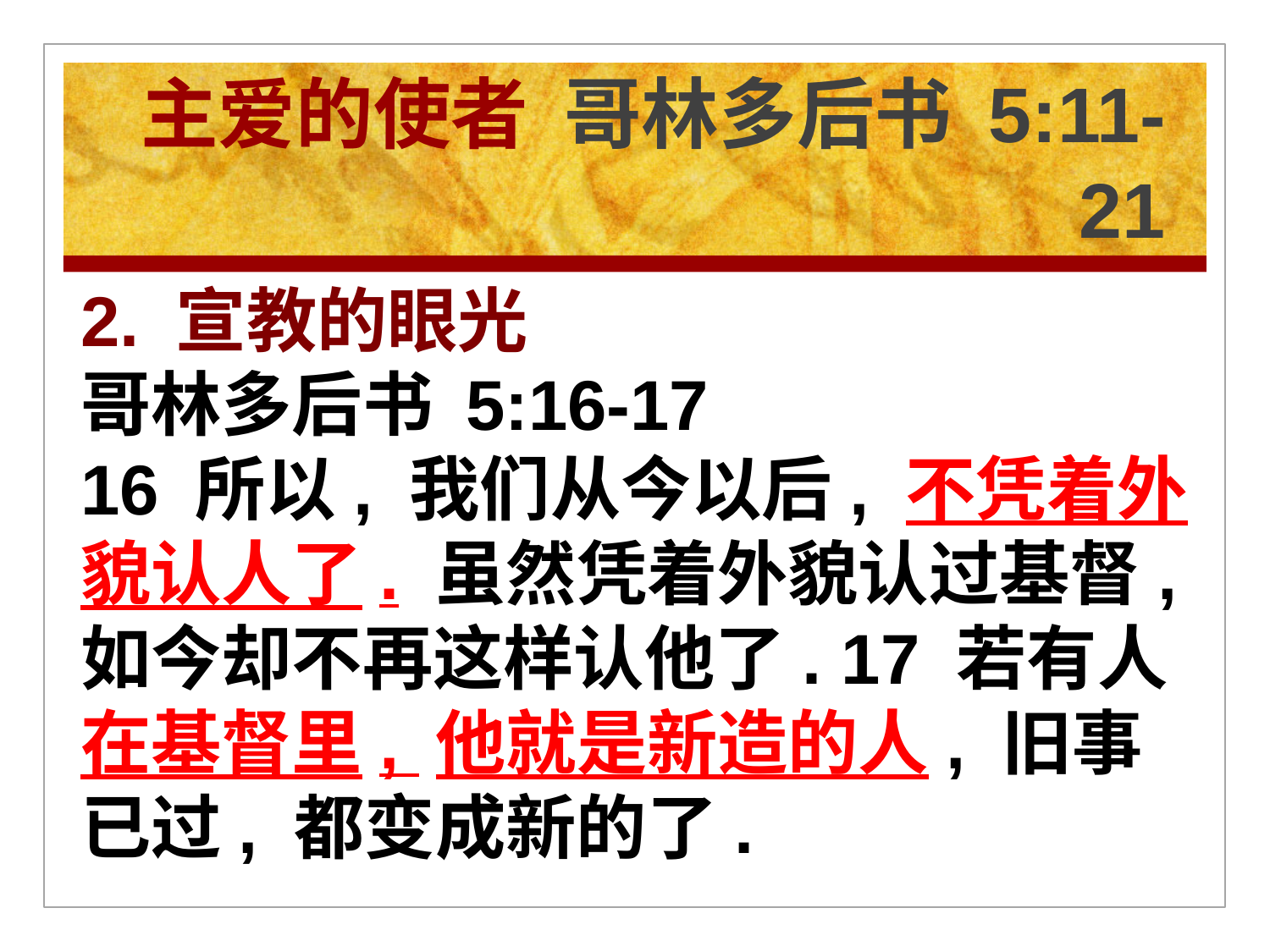

# 主爱的使者  哥林多后书 5:11-21
2. 宣教的眼光
哥林多后书 5:16-17
16 所以, 我们从今以后, 不凭着外貌认人了. 虽然凭着外貌认过基督, 如今却不再这样认他了. 17 若有人在基督里, 他就是新造的人, 旧事已过, 都变成新的了.